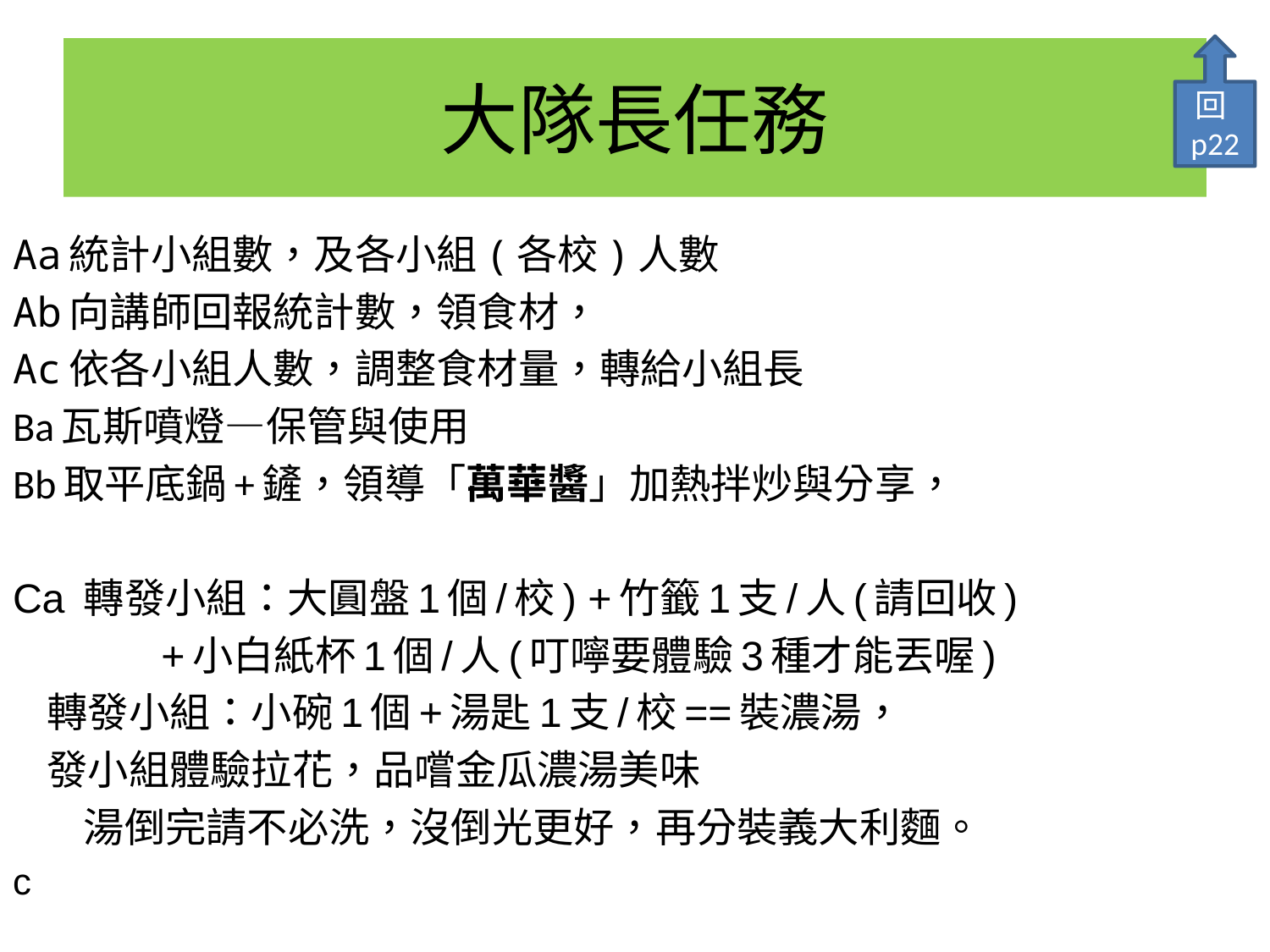

回p22
# 大隊長任務
Aa統計小組數，及各小組(各校)人數
Ab向講師回報統計數，領食材，
Ac依各小組人數，調整食材量，轉給小組長
Ba瓦斯噴燈—保管與使用
Bb取平底鍋+鏟，領導「萬華醬」加熱拌炒與分享，

Ca 轉發小組：大圓盤1個/校) +竹籤1支/人(請回收)
             +小白紙杯1個/人(叮嚀要體驗3種才能丟喔)
   轉發小組：小碗1個+湯匙1支/校==裝濃湯，
   發小組體驗拉花，品嚐金瓜濃湯美味
       湯倒完請不必洗，沒倒光更好，再分裝義大利麵。
c